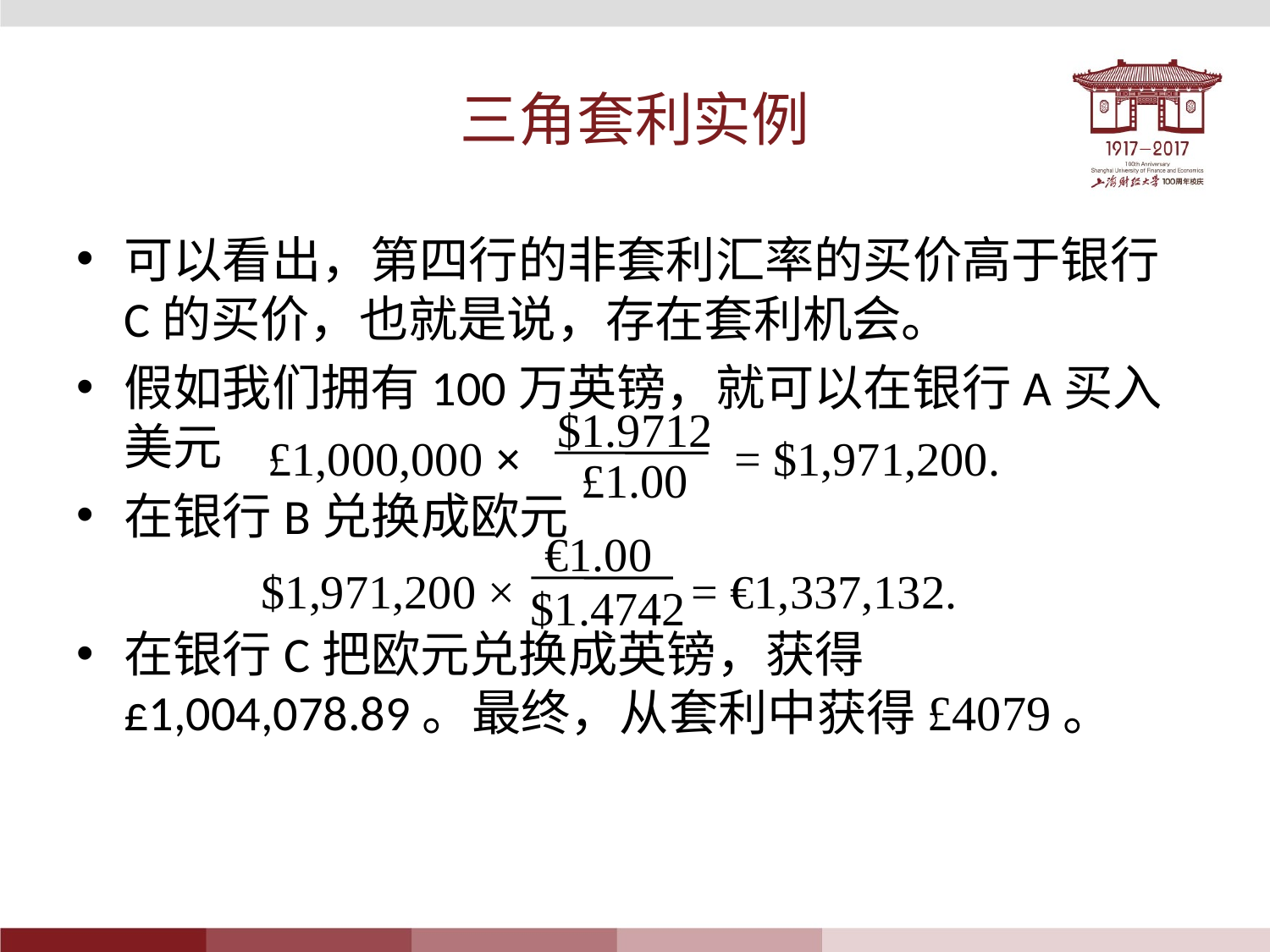

# 三角套利实例
可以看出，第四行的非套利汇率的买价高于银行C的买价，也就是说，存在套利机会。
假如我们拥有100万英镑，就可以在银行A买入美元
在银行B兑换成欧元

在银行C把欧元兑换成英镑，获得£1,004,078.89。最终，从套利中获得£4079。
$1.9712
£1.00

£1,000,000 ×
= $1,971,200.
€1.00
$1.4742

$1,971,200 ×
= €1,337,132.